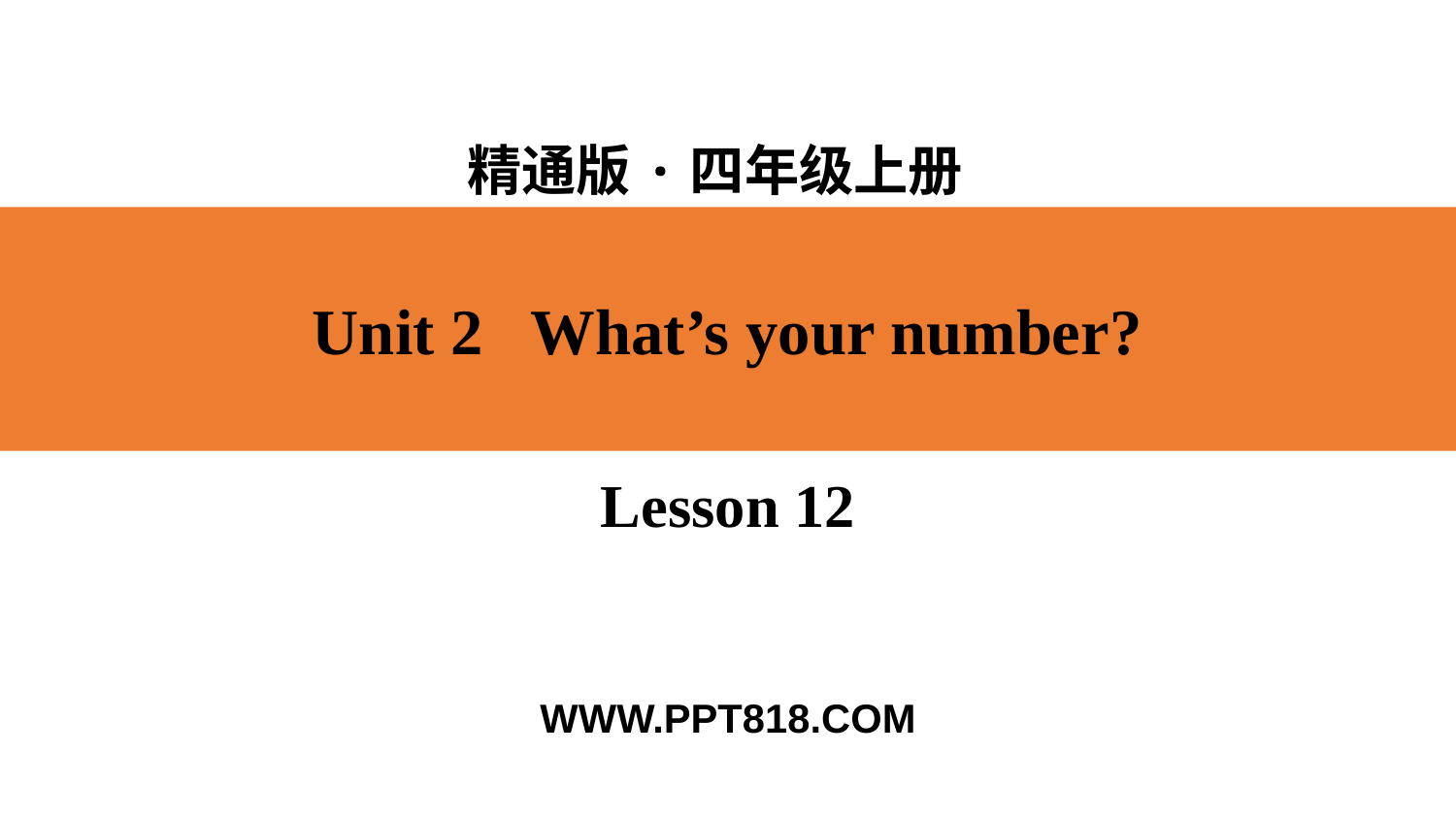

精通版·四年级上册

Unit 2   What’s your number?

Lesson 12
WWW.PPT818.COM